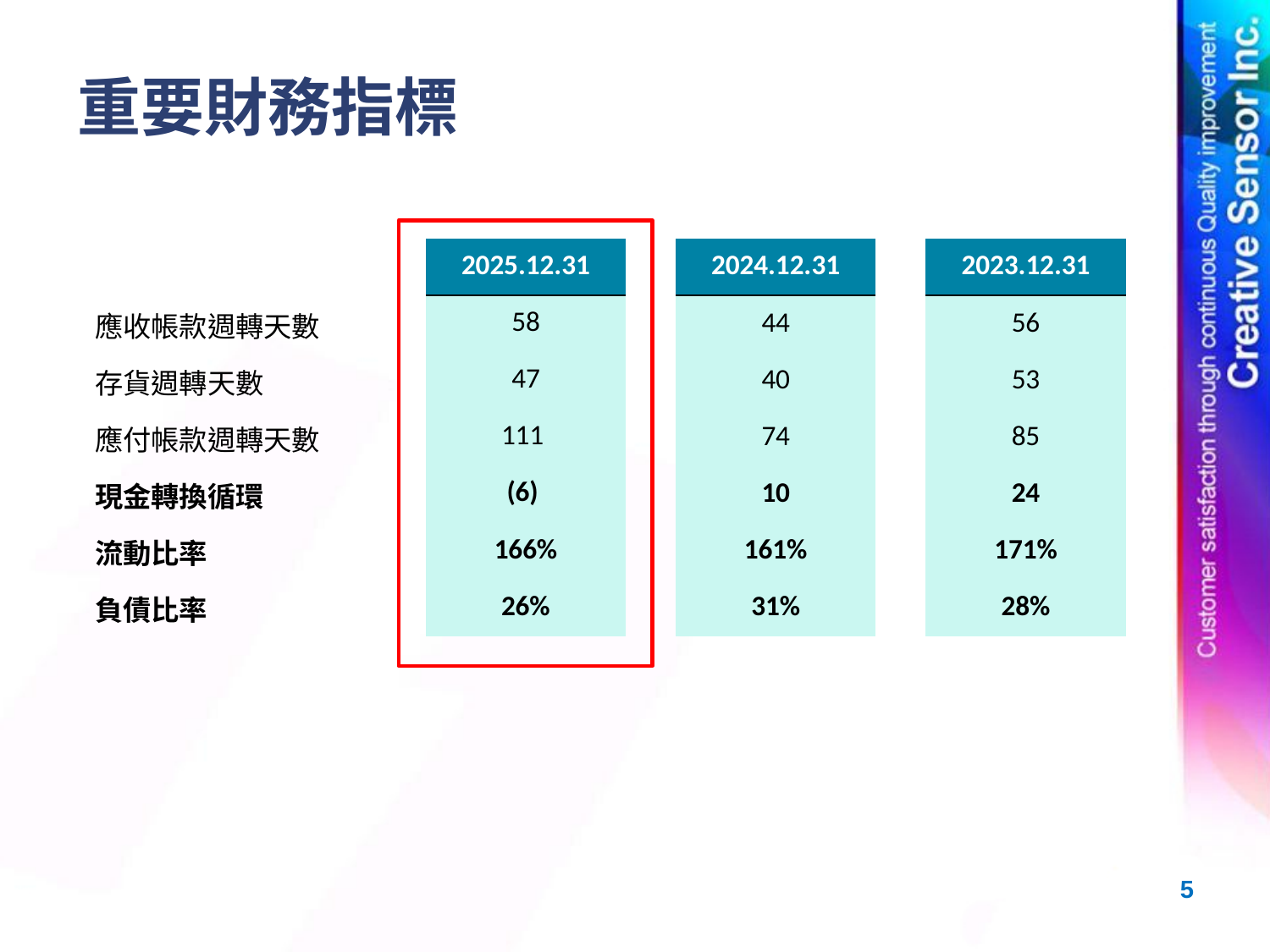

重要財務指標

|  |  | 2025.12.31 |  | 2024.12.31 |  | 2023.12.31 |
| --- | --- | --- | --- | --- | --- | --- |
| 應收帳款週轉天數 |  | 58 |  | 44 |  | 56 |
| 存貨週轉天數 |  | 47 |  | 40 |  | 53 |
| 應付帳款週轉天數 |  | 111 |  | 74 |  | 85 |
| 現金轉換循環 |  | (6) |  | 10 |  | 24 |
| 流動比率 |  | 166% |  | 161% |  | 171% |
| 負債比率 |  | 26% |  | 31% |  | 28% |
5